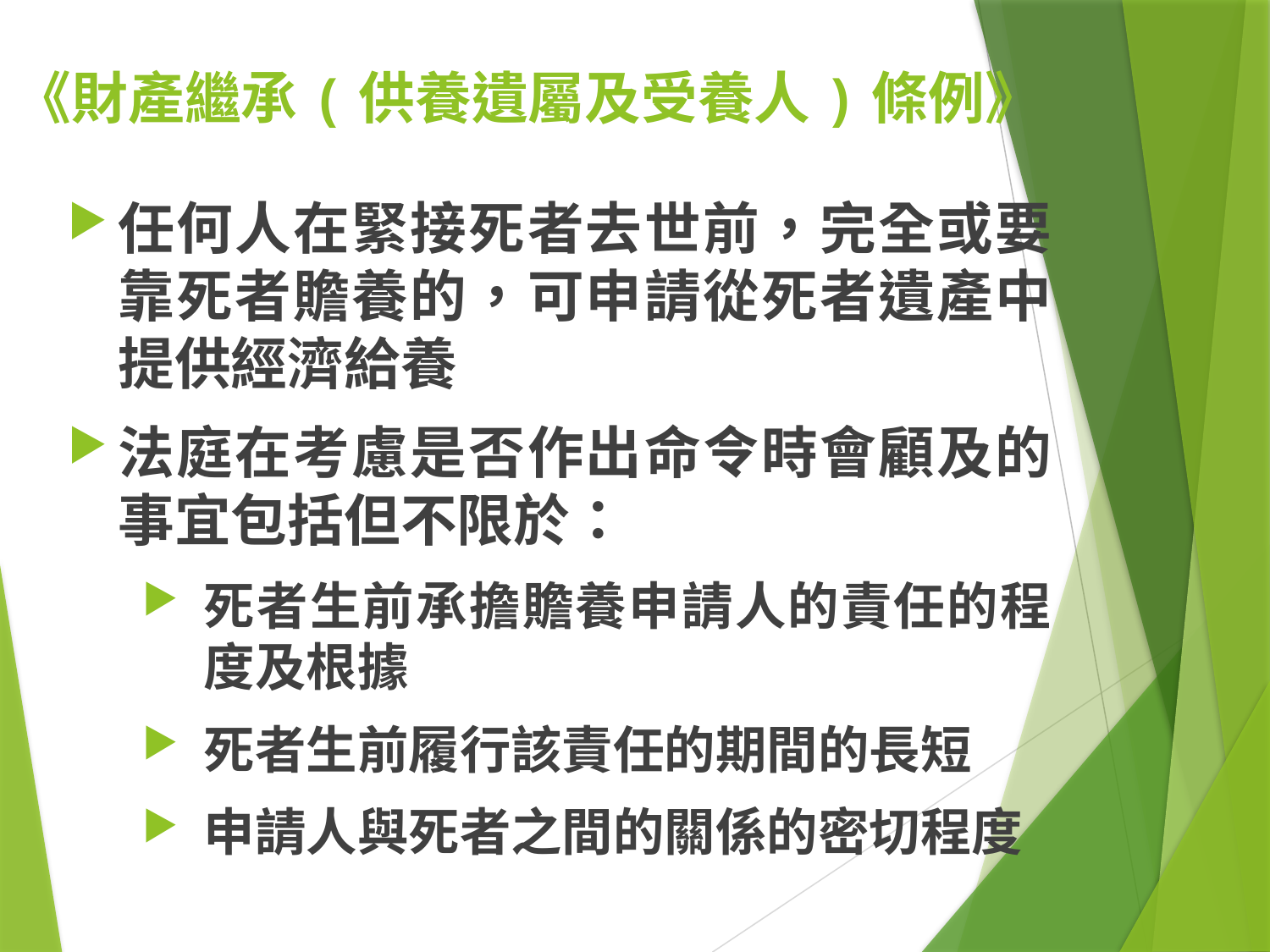

# 《財產繼承(供養遺屬及受養人)條例》
任何人在緊接死者去世前，完全或要靠死者贍養的，可申請從死者遺產中提供經濟給養
法庭在考慮是否作出命令時會顧及的事宜包括但不限於：
死者生前承擔贍養申請人的責任的程度及根據
死者生前履行該責任的期間的長短
申請人與死者之間的關係的密切程度